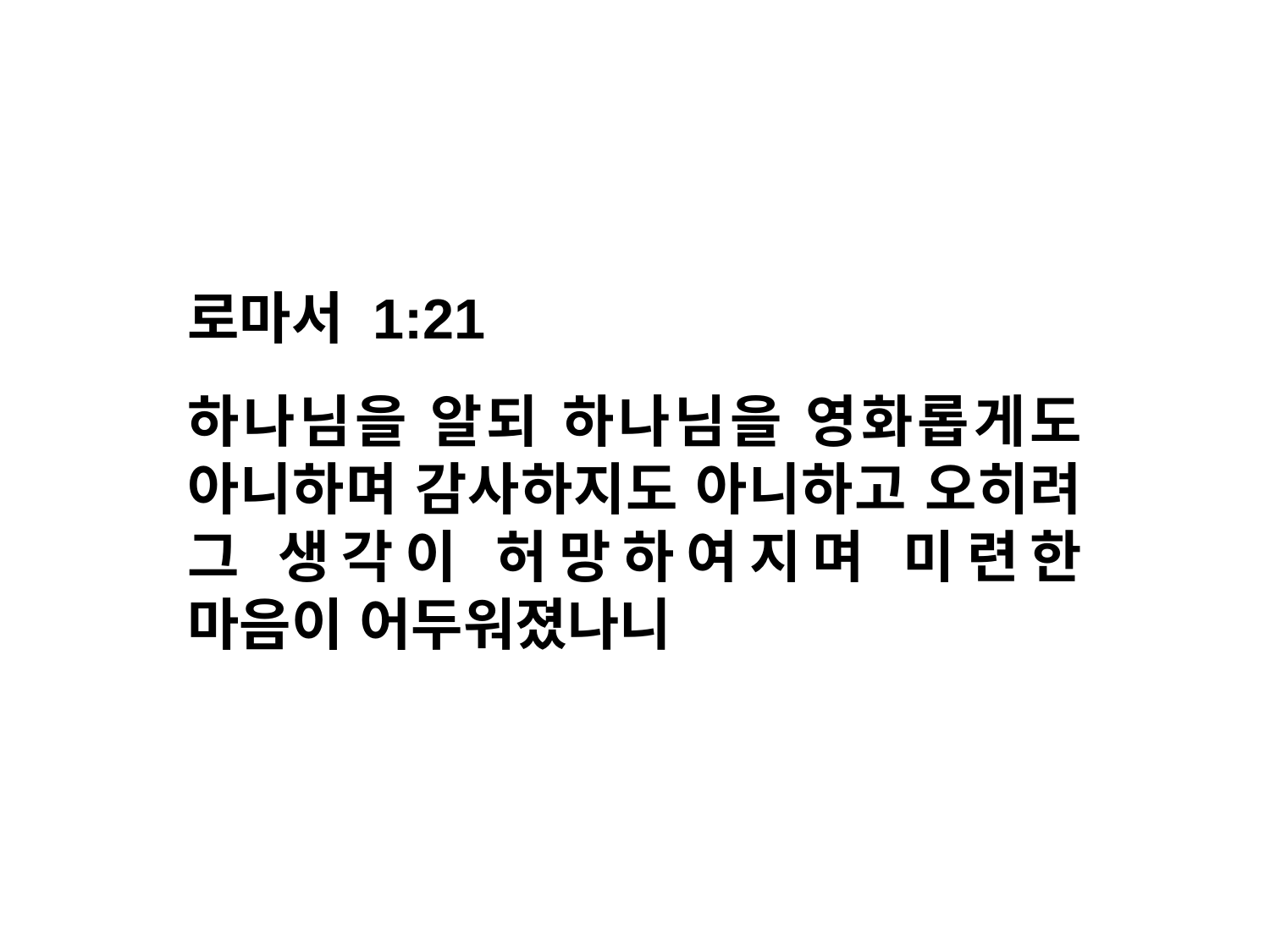

로마서 1:21
하나님을 알되 하나님을 영화롭게도 아니하며 감사하지도 아니하고 오히려 그 생각이 허망하여지며 미련한 마음이 어두워졌나니